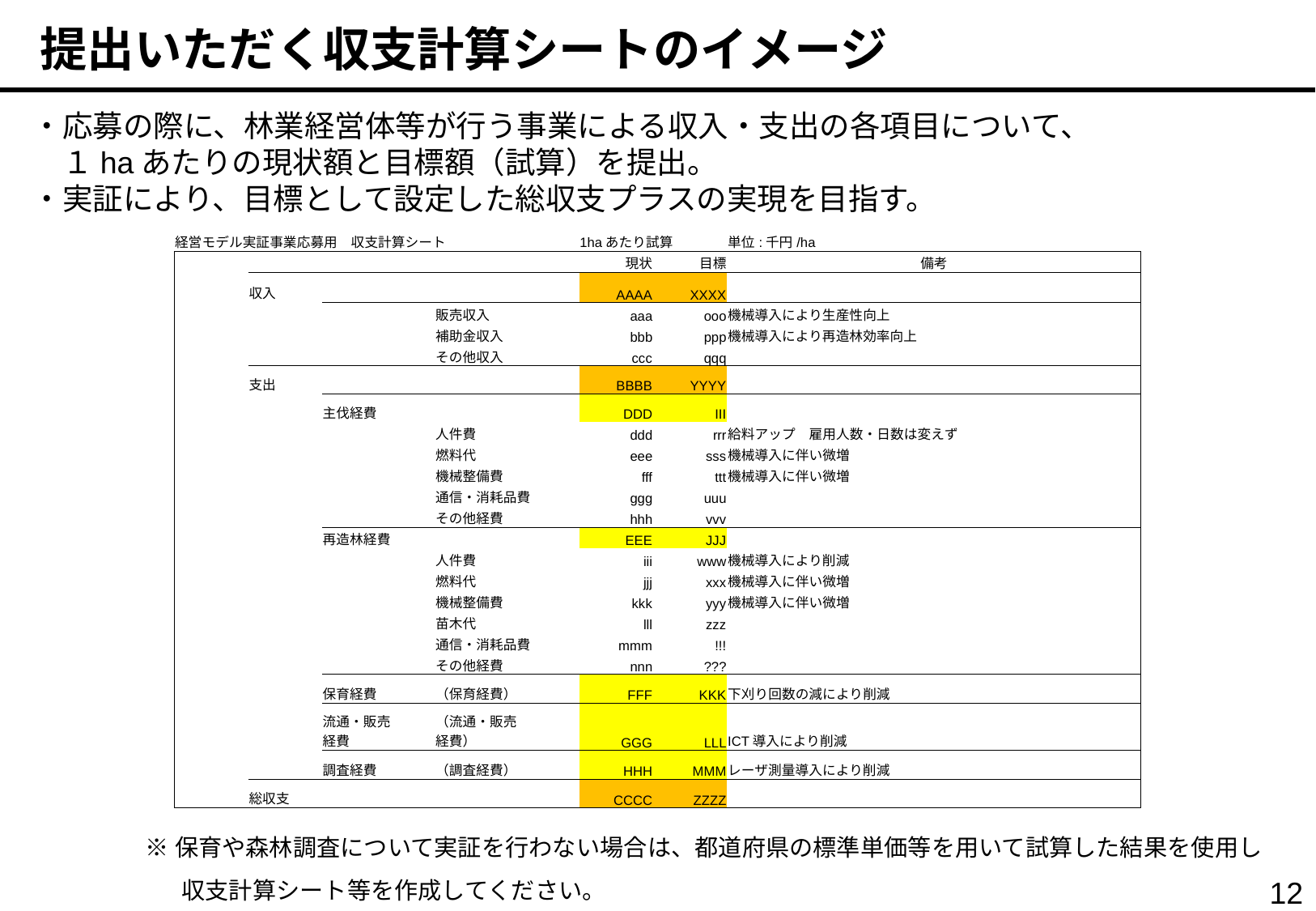

提出いただく収支計算シートのイメージ
・応募の際に、林業経営体等が行う事業による収入・支出の各項目について、
　１haあたりの現状額と目標額（試算）を提出。
・実証により、目標として設定した総収支プラスの実現を目指す。
| 経営モデル実証事業応募用　収支計算シート |  |  |  | 1haあたり試算 |  | 単位:千円/ha |
| --- | --- | --- | --- | --- | --- | --- |
|  |  |  |  | 現状 | 目標 | 備考 |
|  | 収入 |  |  | AAAA | XXXX |  |
|  |  |  | 販売収入 | aaa | ooo | 機械導入により生産性向上 |
|  |  |  | 補助金収入 | bbb | ppp | 機械導入により再造林効率向上 |
|  |  |  | その他収入 | ccc | qqq |  |
|  | 支出 |  |  | BBBB | YYYY |  |
|  |  | 主伐経費 |  | DDD | III |  |
|  |  |  | 人件費 | ddd | rrr | 給料アップ　雇用人数・日数は変えず |
|  |  |  | 燃料代 | eee | sss | 機械導入に伴い微増 |
|  |  |  | 機械整備費 | fff | ttt | 機械導入に伴い微増 |
|  |  |  | 通信・消耗品費 | ggg | uuu |  |
|  |  |  | その他経費 | hhh | vvv |  |
|  |  | 再造林経費 |  | EEE | JJJ |  |
|  |  |  | 人件費 | iii | www | 機械導入により削減 |
|  |  |  | 燃料代 | jjj | xxx | 機械導入に伴い微増 |
|  |  |  | 機械整備費 | kkk | yyy | 機械導入に伴い微増 |
|  |  |  | 苗木代 | lll | zzz |  |
|  |  |  | 通信・消耗品費 | mmm | !!! |  |
|  |  |  | その他経費 | nnn | ??? |  |
|  |  | 保育経費 | （保育経費） | FFF | KKK | 下刈り回数の減により削減 |
|  |  | 流通・販売 経費 | （流通・販売 経費） | GGG | LLL | ICT導入により削減 |
|  |  | 調査経費 | （調査経費） | HHH | MMM | レーザ測量導入により削減 |
|  | 総収支 |  |  | CCCC | ZZZZ |  |
※保育や森林調査について実証を行わない場合は、都道府県の標準単価等を用いて試算した結果を使用し収支計算シート等を作成してください。
12